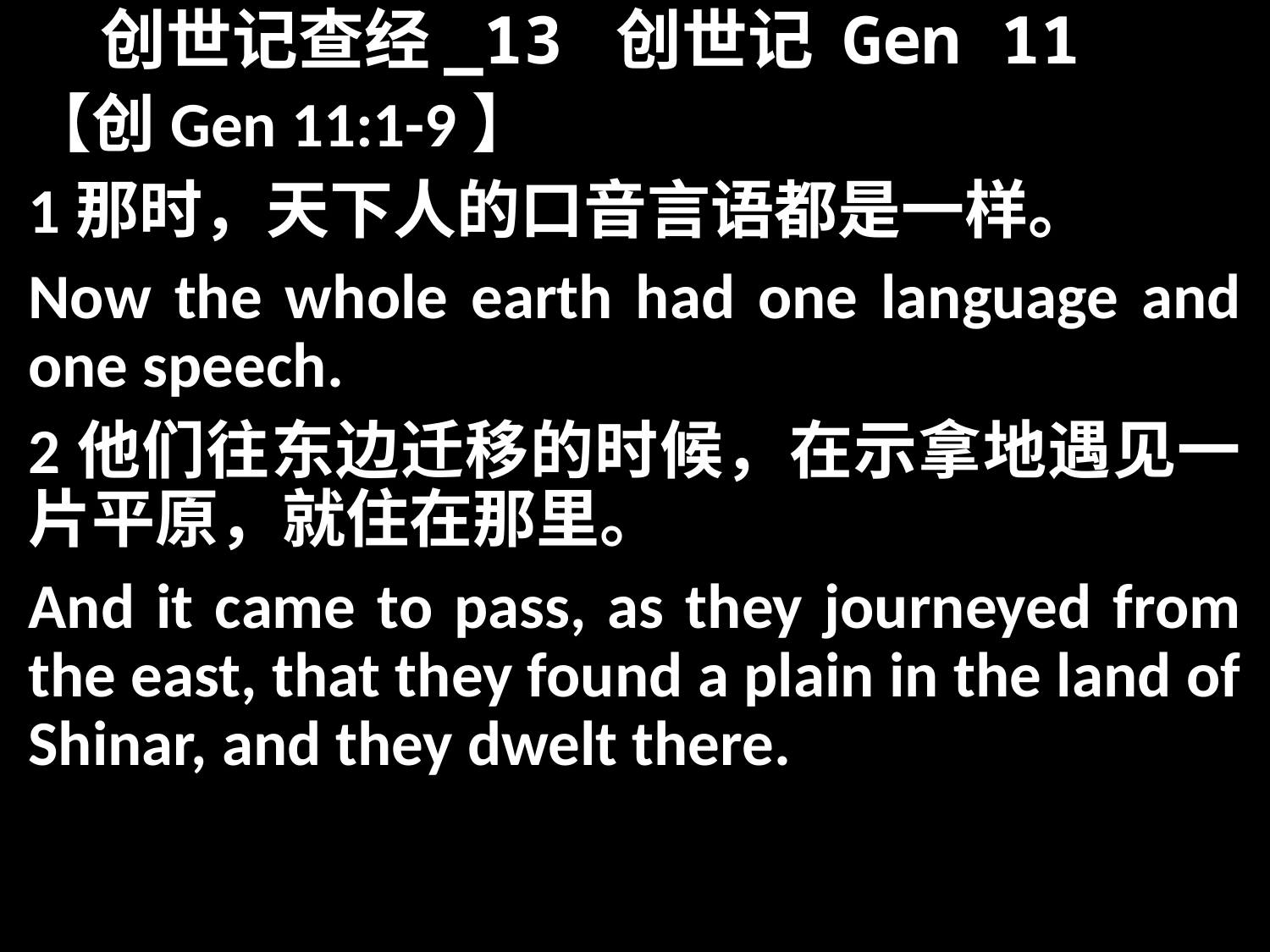

# 创世记查经_13 创世记 Gen 11
【创Gen 11:1-9】
1那时，天下人的口音言语都是一样。
Now the whole earth had one language and one speech.
2他们往东边迁移的时候，在示拿地遇见一片平原，就住在那里。
And it came to pass, as they journeyed from the east, that they found a plain in the land of Shinar, and they dwelt there.